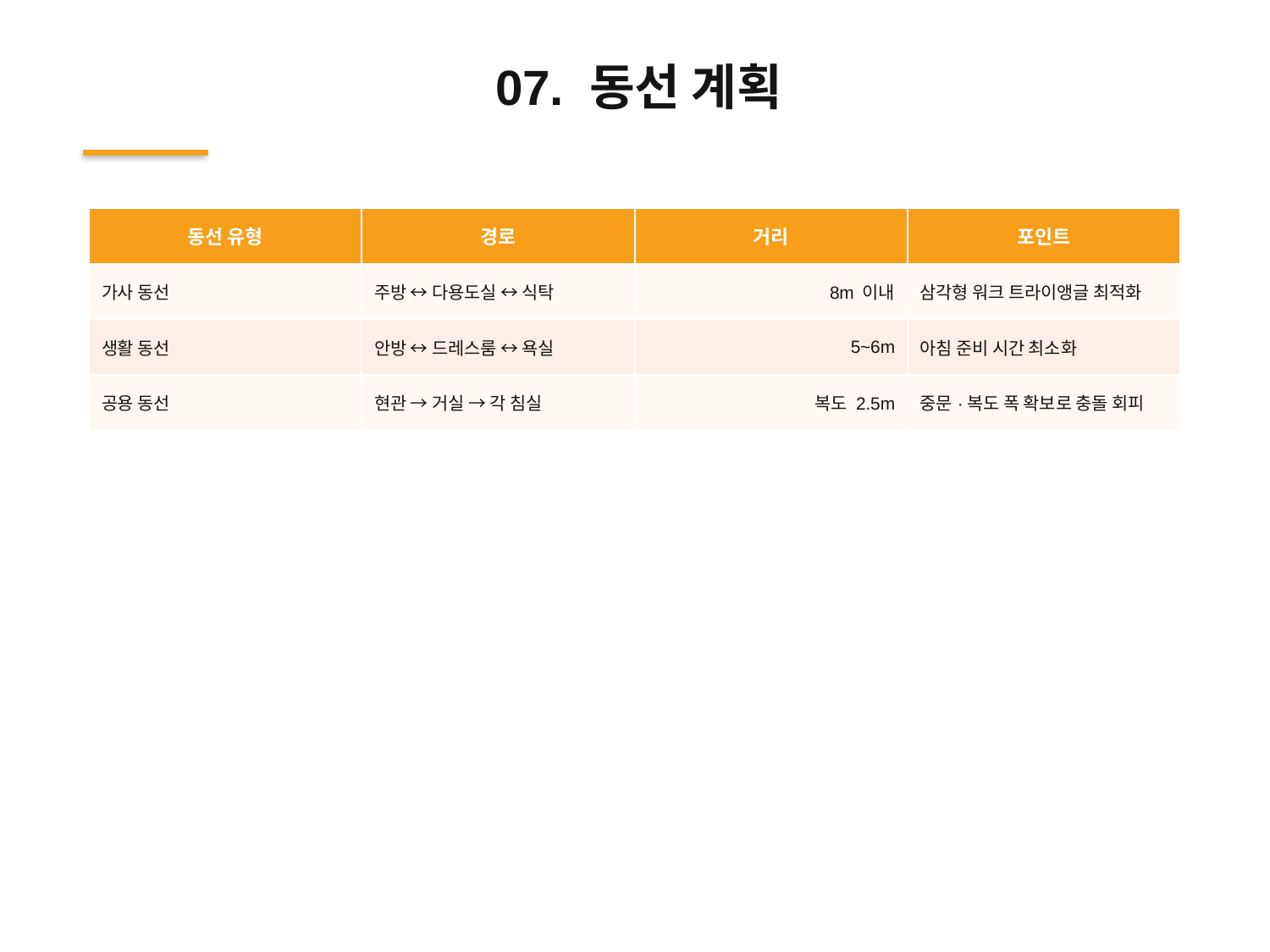

07. 동선 계획

| 동선 유형 | 경로 | 거리 | 포인트 |
| --- | --- | --- | --- |
| 가사 동선 | 주방 ↔ 다용도실 ↔ 식탁 | 8m 이내 | 삼각형 워크 트라이앵글 최적화 |
| 생활 동선 | 안방 ↔ 드레스룸 ↔ 욕실 | 5~6m | 아침 준비 시간 최소화 |
| 공용 동선 | 현관 → 거실 → 각 침실 | 복도 2.5m | 중문·복도 폭 확보로 충돌 회피 |